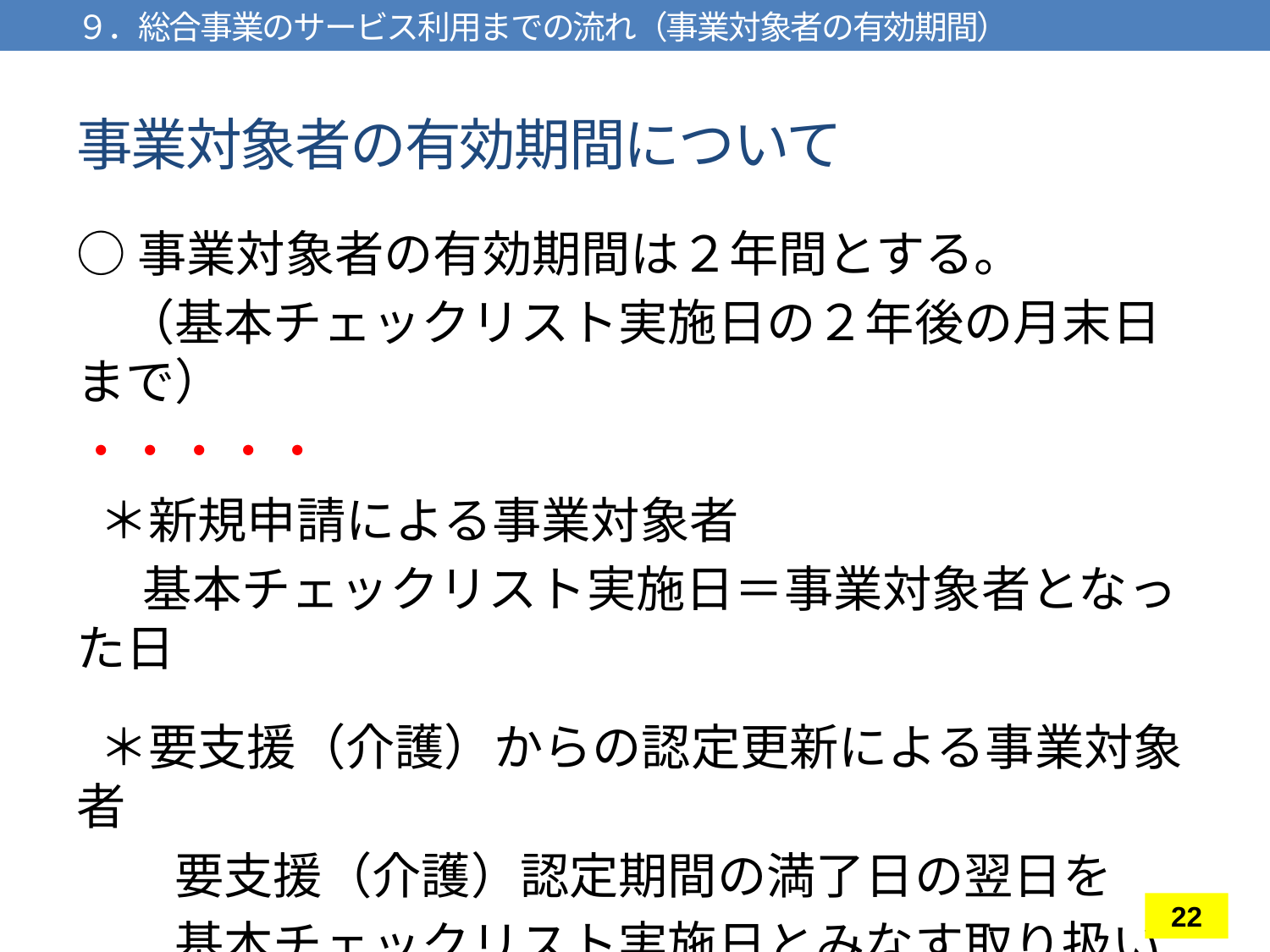

９．総合事業のサービス利用までの流れ（事業対象者の有効期間）
# 事業対象者の有効期間について
○事業対象者の有効期間は２年間とする。
　（基本チェックリスト実施日の２年後の月末日まで）
・・・・・
 ＊新規申請による事業対象者
     基本チェックリスト実施日＝事業対象者となった日

 ＊要支援（介護）からの認定更新による事業対象者
　　要支援（介護）認定期間の満了日の翌日を
　　基本チェックリスト実施日とみなす取り扱いとする。
　　（更新期間以前のチェックリスト実施は受付しない）
22